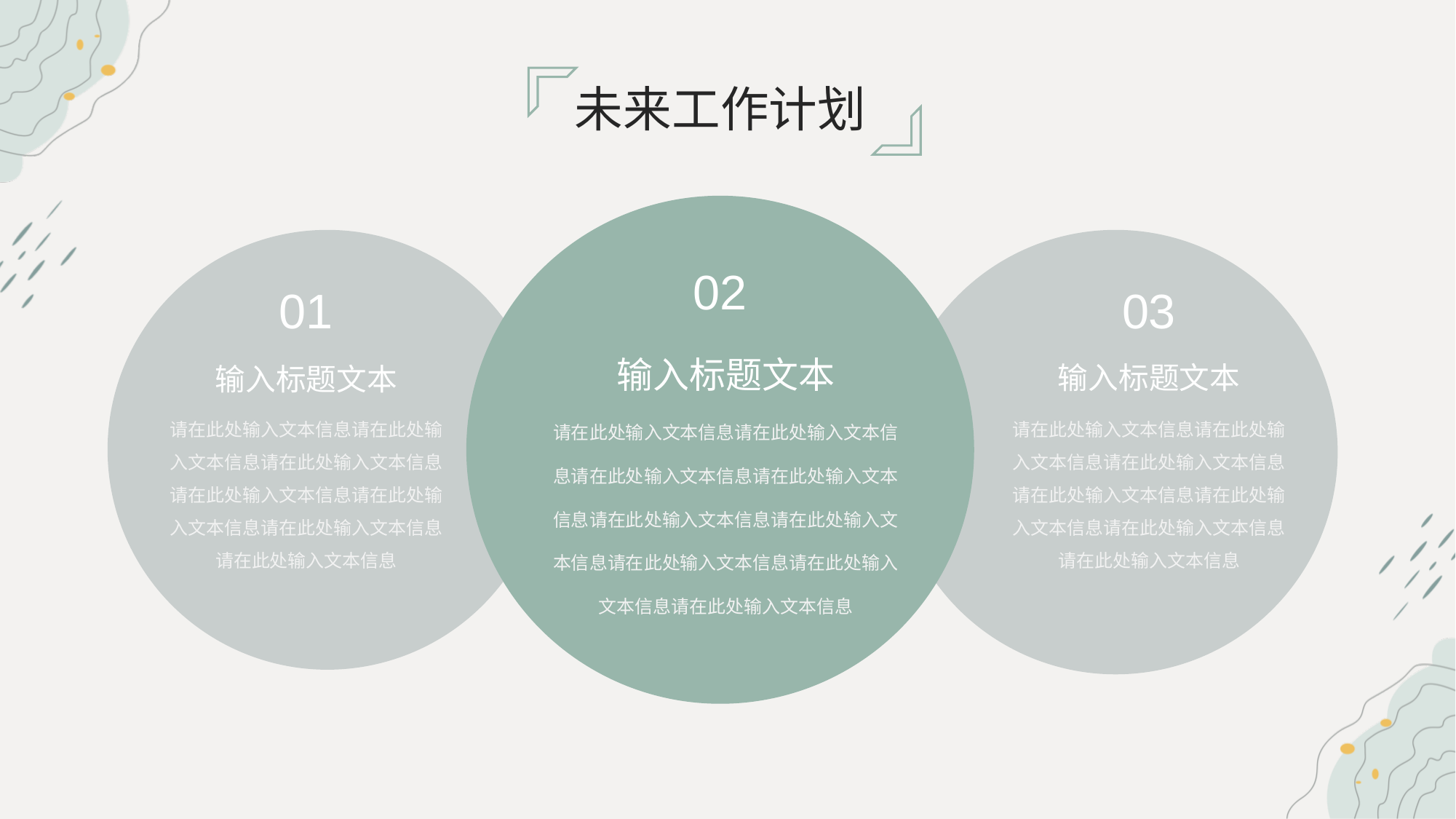

未来工作计划

02
01
03
输入标题文本
输入标题文本
输入标题文本
请在此处输入文本信息请在此处输入文本信息请在此处输入文本信息请在此处输入文本信息请在此处输入文本信息请在此处输入文本信息请在此处输入文本信息请在此处输入文本信息请在此处输入文本信息
请在此处输入文本信息请在此处输入文本信息请在此处输入文本信息请在此处输入文本信息请在此处输入文本信息请在此处输入文本信息请在此处输入文本信息
请在此处输入文本信息请在此处输入文本信息请在此处输入文本信息请在此处输入文本信息请在此处输入文本信息请在此处输入文本信息请在此处输入文本信息